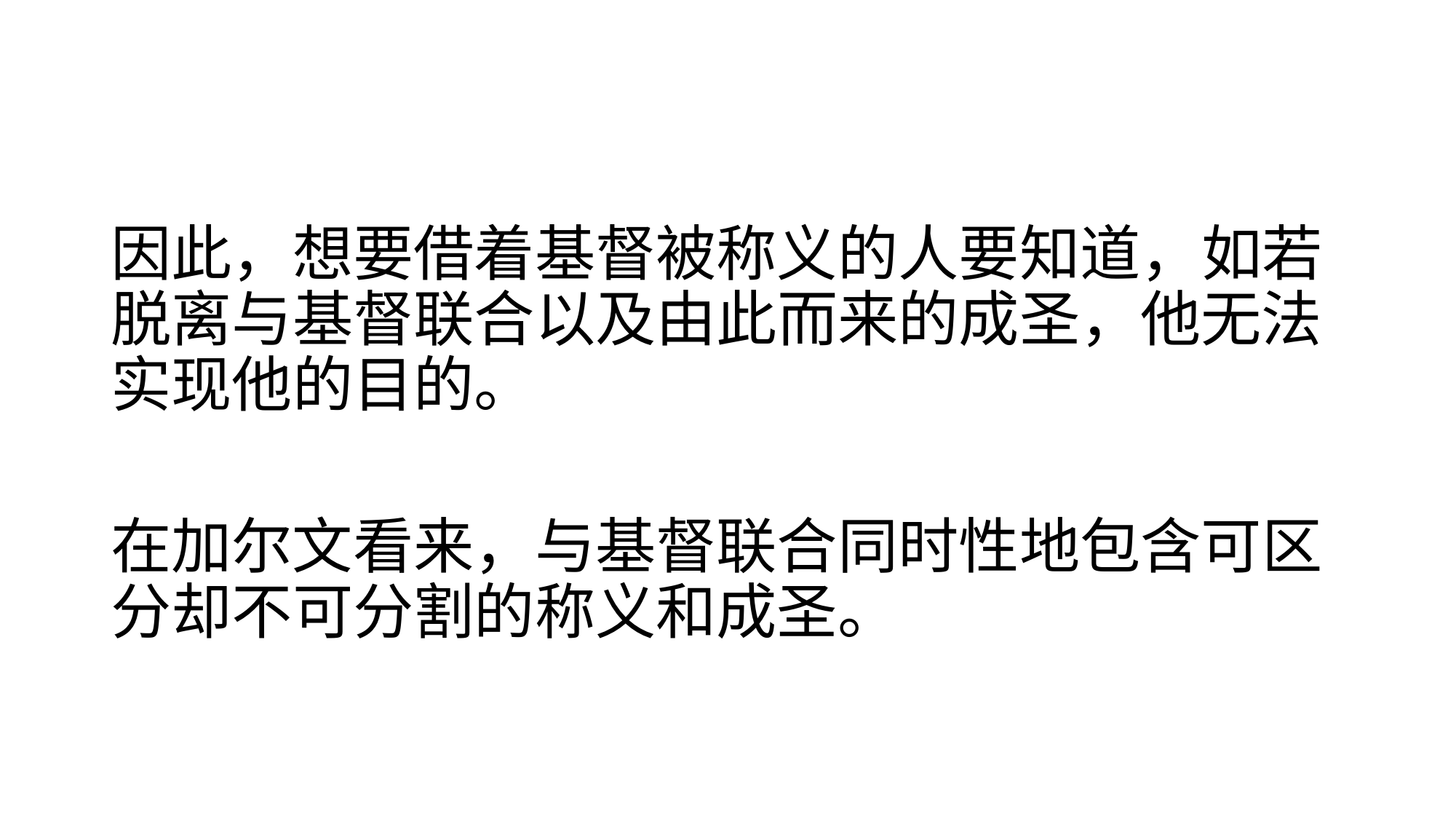

#
因此，想要借着基督被称义的人要知道，如若脱离与基督联合以及由此而来的成圣，他无法实现他的目的。

在加尔文看来，与基督联合同时性地包含可区分却不可分割的称义和成圣。